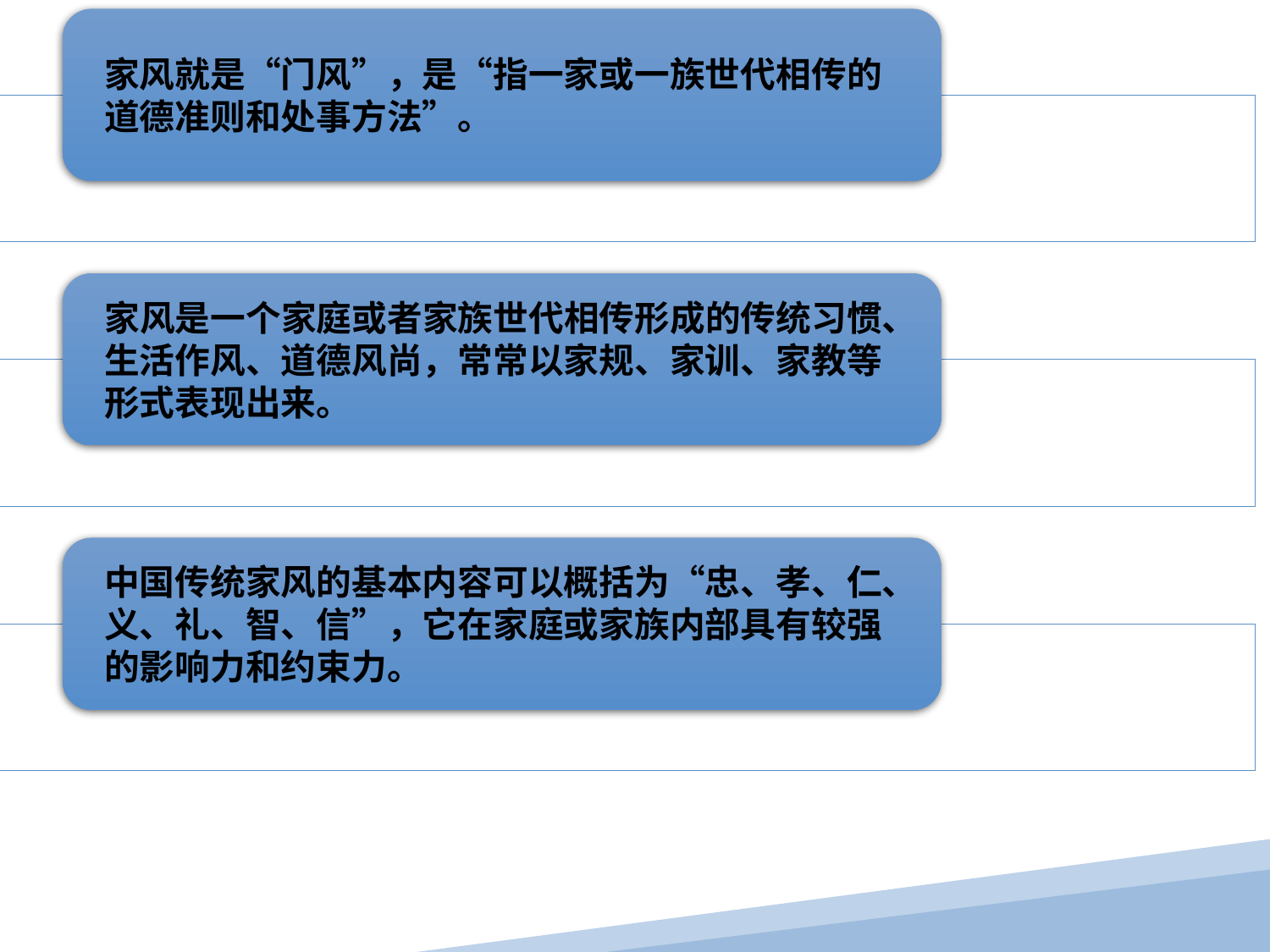

家风就是“门风”，是“指一家或一族世代相传的道德准则和处事方法”。

家风是一个家庭或者家族世代相传形成的传统习惯、生活作风、道德风尚，常常以家规、家训、家教等形式表现出来。

中国传统家风的基本内容可以概括为“忠、孝、仁、义、礼、智、信”，它在家庭或家族内部具有较强的影响力和约束力。